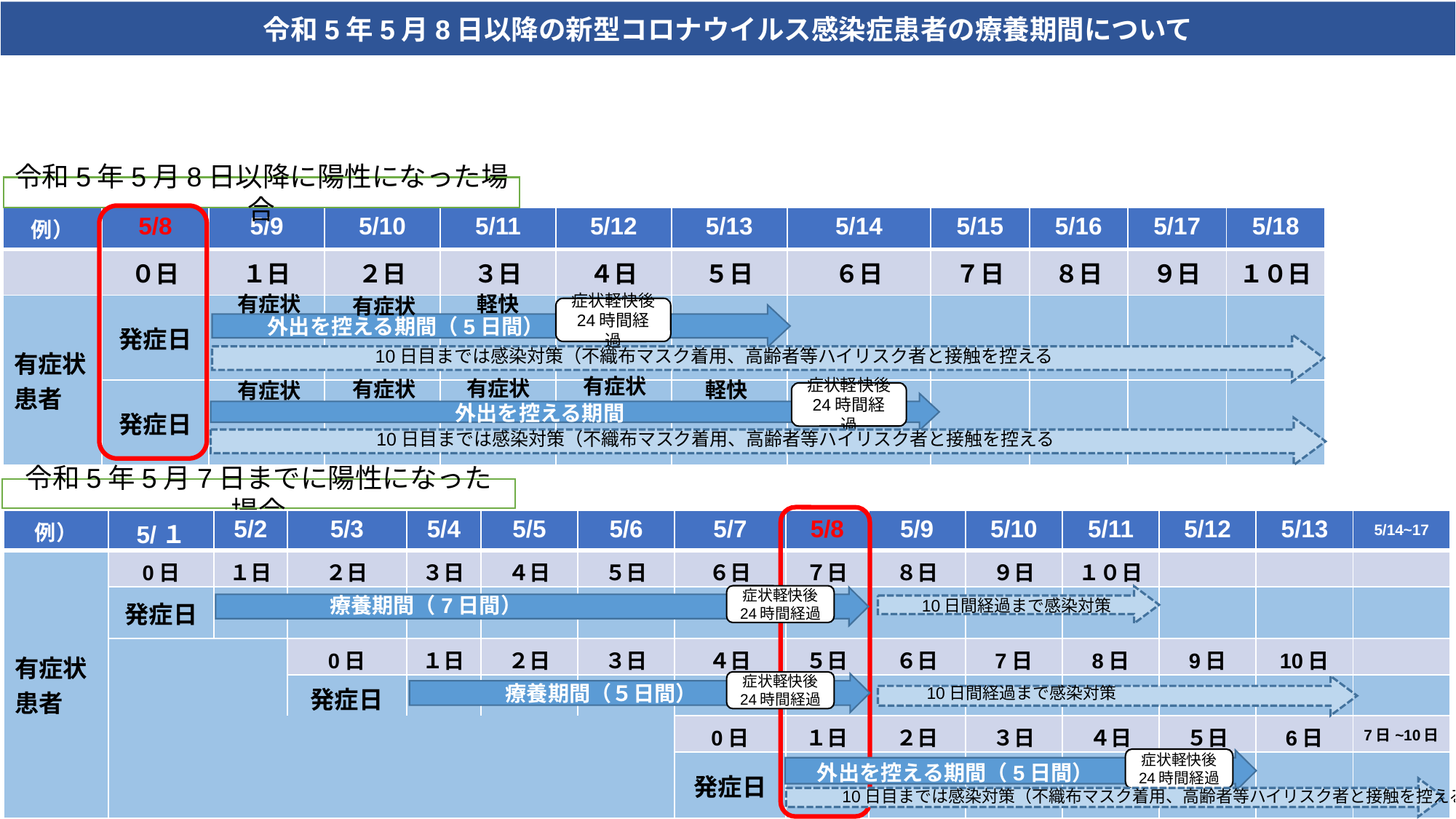

令和5年5月8日以降の新型コロナウイルス感染症患者の療養期間について
令和5年5月8日以降に陽性になった場合

| 例） | 5/8 | 5/9 | 5/10 | 5/11 | 5/12 | 5/13 | 5/14 | 5/15 | 5/16 | 5/17 | 5/18 |
| --- | --- | --- | --- | --- | --- | --- | --- | --- | --- | --- | --- |
|  | ０日 | １日 | ２日 | ３日 | ４日 | ５日 | ６日 | ７日 | ８日 | ９日 | １０日 |
| 有症状 患者 | 発症日 |  |  |  |  |  |  |  |  |  |  |
|  | 発症日 |  |  |  |  |  |  |  |  |  |  |
軽快
有症状
有症状
症状軽快後
24時間経過
外出を控える期間（5日間）

10日目までは感染対策（不織布マスク着用、高齢者等ハイリスク者と接触を控える
有症状
有症状
有症状
軽快
有症状
症状軽快後
24時間経過
外出を控える期間

10日目までは感染対策（不織布マスク着用、高齢者等ハイリスク者と接触を控える
令和5年5月7日までに陽性になった場合

| 例） | 5/１ | 5/2 | 5/3 | 5/4 | 5/5 | 5/6 | 5/7 | 5/8 | 5/9 | 5/10 | 5/11 | 5/12 | 5/13 | 5/14~17 |
| --- | --- | --- | --- | --- | --- | --- | --- | --- | --- | --- | --- | --- | --- | --- |
| 有症状 患者 | 0日 | １日 | ２日 | ３日 | ４日 | ５日 | ６日 | ７日 | ８日 | ９日 | １０日 |  |  |  |
|  | 発症日 |  |  |  |  |  |  |  |  |  |  |  |  |  |
|  |  |  | 0日 | １日 | ２日 | ３日 | ４日 | ５日 | ６日 | 7日 | 8日 | 9日 | 10日 |  |
|  |  |  | 発症日 |  |  |  |  |  |  |  |  |  |  |  |
|  |  |  |  |  |  |  | 0日 | １日 | ２日 | ３日 | ４日 | ５日 | 6日 | 7日~10日 |
|  |  |  |  |  |  |  | 発症日 |  |  |  |  |  |  |  |
症状軽快後
24時間経過

療養期間（7日間）

10日間経過まで感染対策
症状軽快後
24時間経過

療養期間（５日間）

10日間経過まで感染対策
外出を控える期間（5日間）
症状軽快後
24時間経過

10日目までは感染対策（不織布マスク着用、高齢者等ハイリスク者と接触を控える